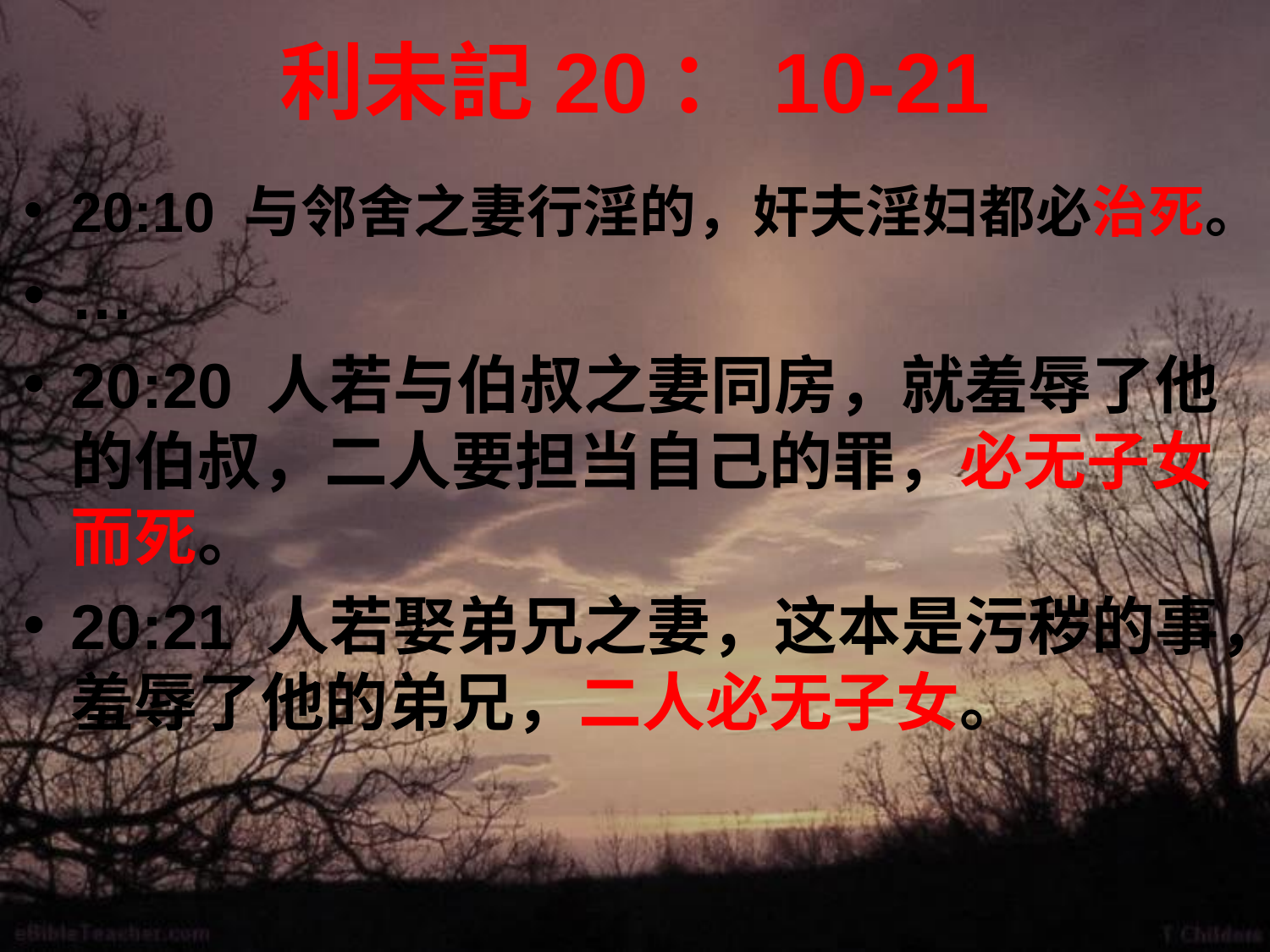

# 利未記20：10-21
20:10 与邻舍之妻行淫的，奸夫淫妇都必治死。
…
20:20 人若与伯叔之妻同房，就羞辱了他的伯叔，二人要担当自己的罪，必无子女而死。
20:21 人若娶弟兄之妻，这本是污秽的事，羞辱了他的弟兄，二人必无子女。